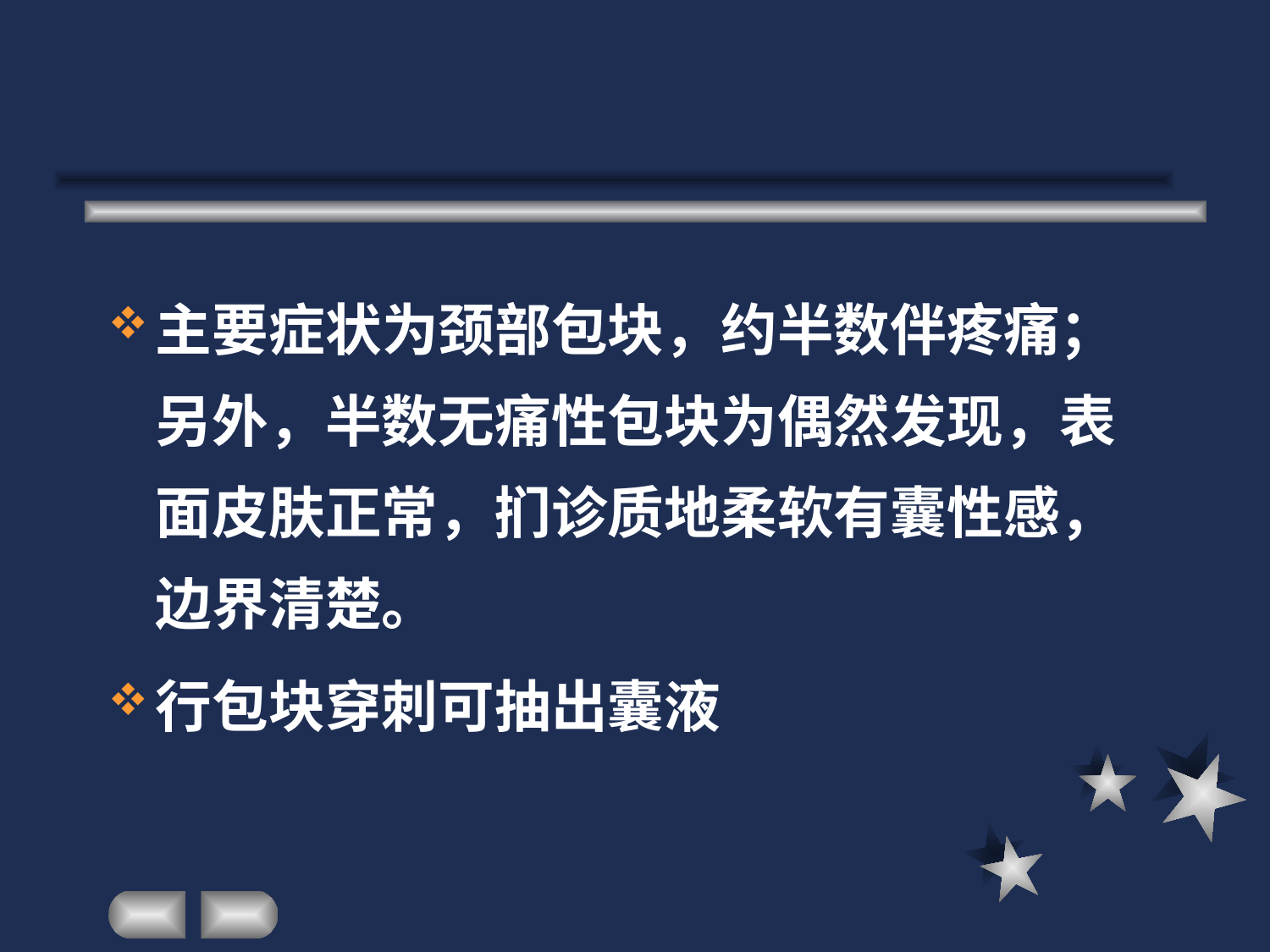

主要症状为颈部包块，约半数伴疼痛；另外，半数无痛性包块为偶然发现，表面皮肤正常，扪诊质地柔软有囊性感，边界清楚。
行包块穿刺可抽出囊液